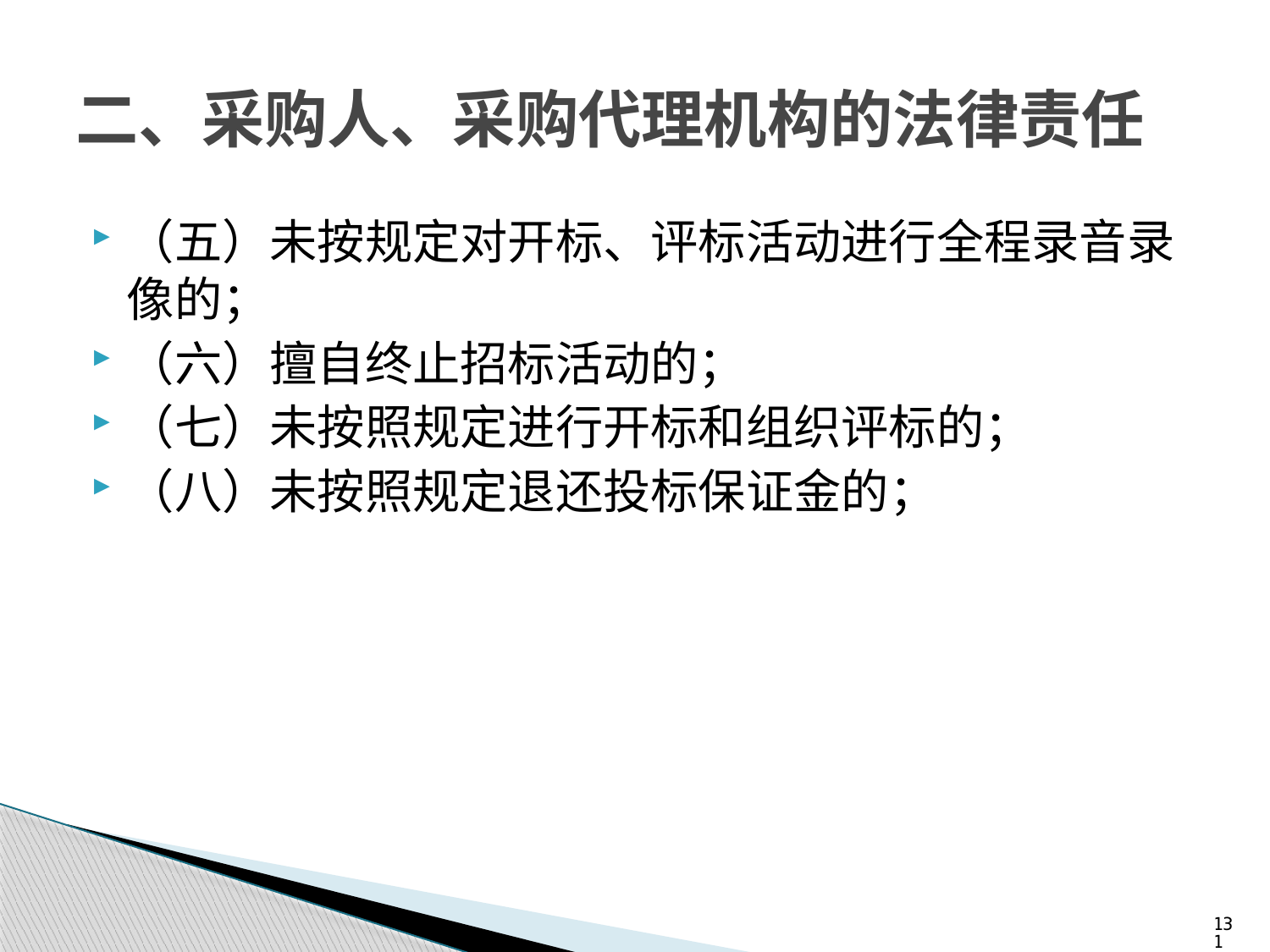

# 二、采购人、采购代理机构的法律责任
（五）未按规定对开标、评标活动进行全程录音录像的；
（六）擅自终止招标活动的；
（七）未按照规定进行开标和组织评标的；
（八）未按照规定退还投标保证金的；
131